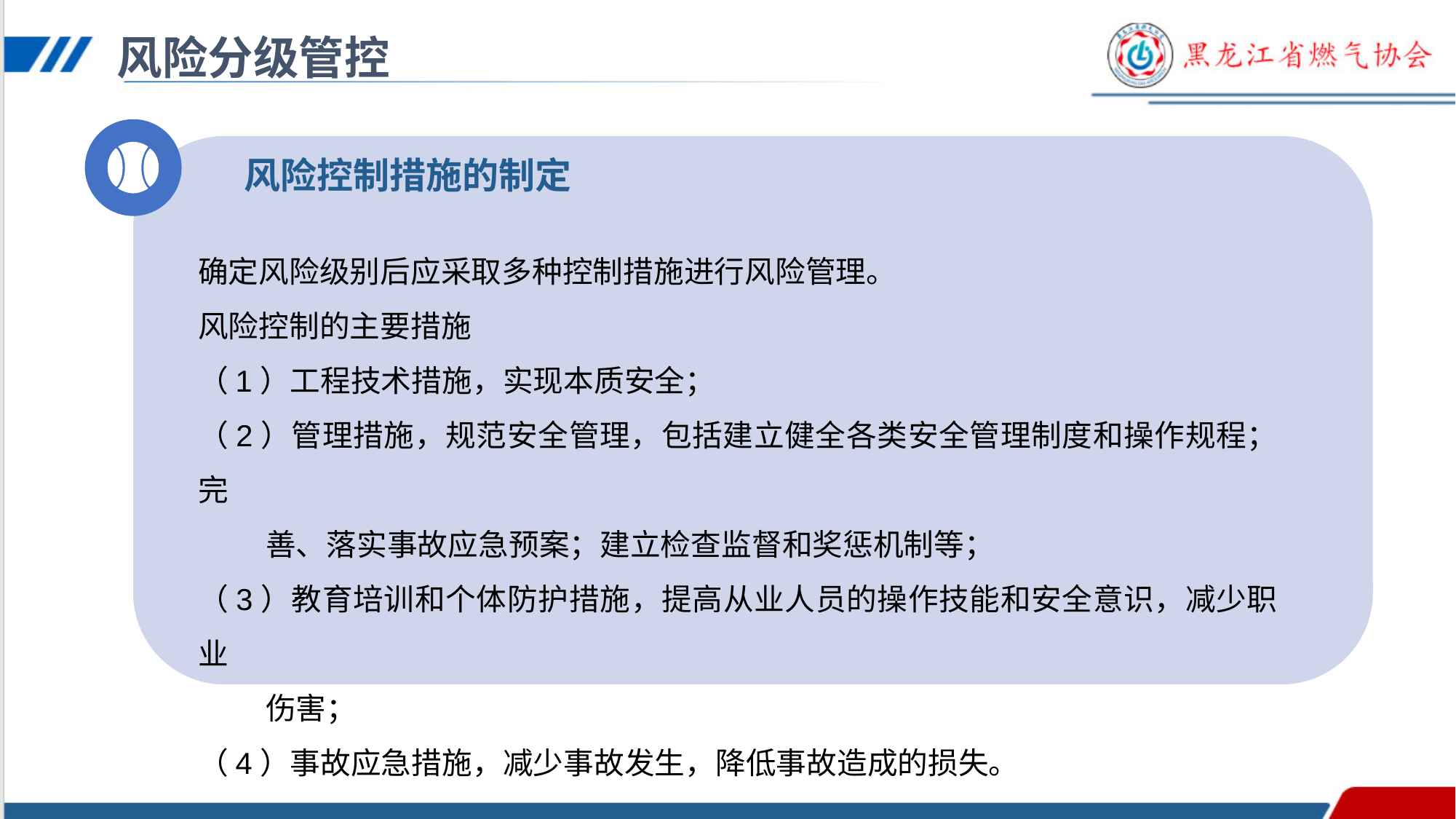

风险分级管控

风险控制措施的制定
确定风险级别后应采取多种控制措施进行风险管理。
风险控制的主要措施
（1）工程技术措施，实现本质安全；
（2）管理措施，规范安全管理，包括建立健全各类安全管理制度和操作规程；完
         善、落实事故应急预案；建立检查监督和奖惩机制等；
（3）教育培训和个体防护措施，提高从业人员的操作技能和安全意识，减少职业
         伤害；
（4）事故应急措施，减少事故发生，降低事故造成的损失。